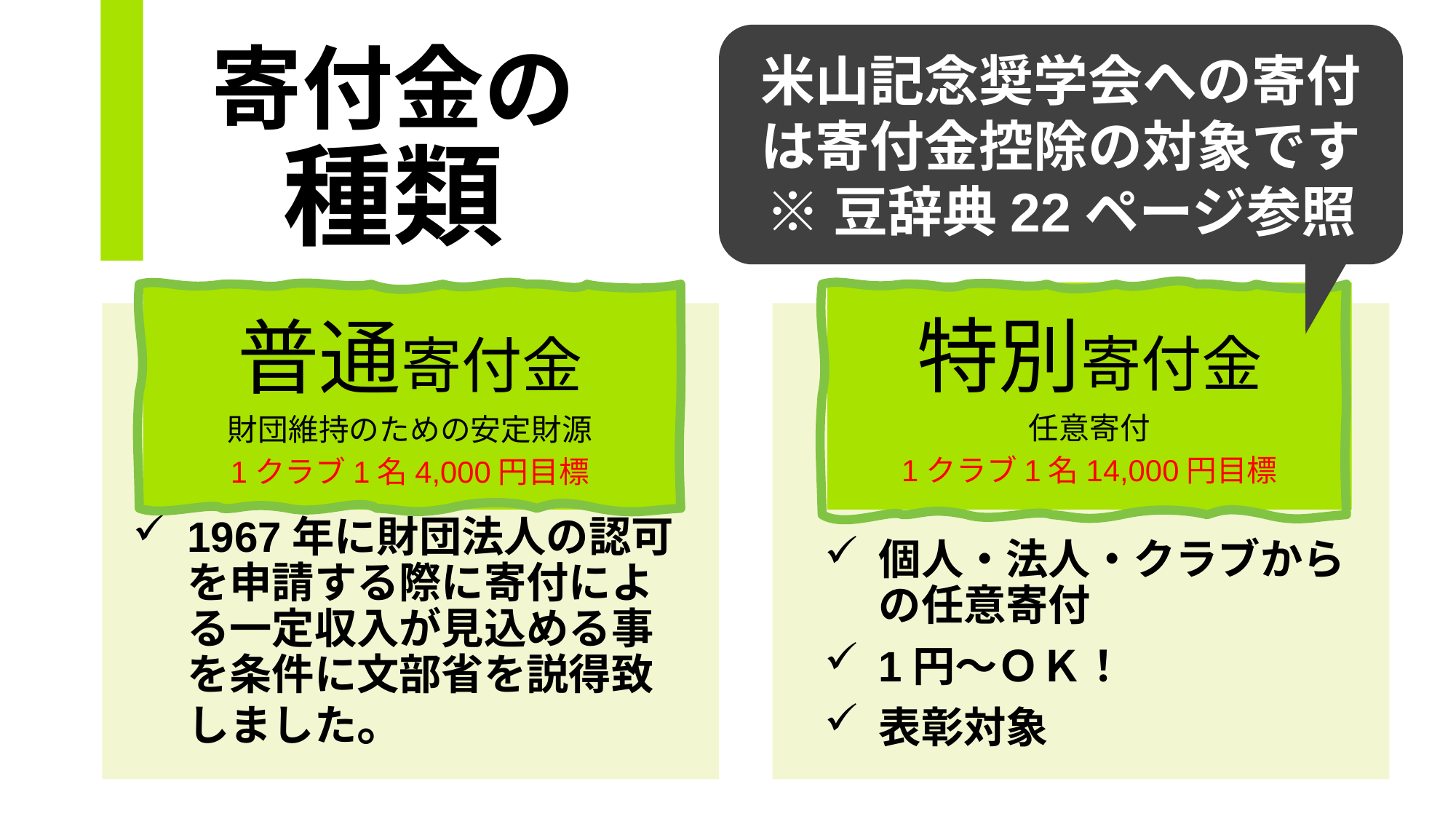

寄付金の
種類
米山記念奨学会への寄付は寄付金控除の対象です
※豆辞典22ページ参照

特別寄付金
任意寄付
1クラブ1名14,000円目標

普通寄付金
財団維持のための安定財源
1クラブ1名4,000円目標

1967年に財団法人の認可を申請する際に寄付による一定収入が見込める事を条件に文部省を説得致しました。
個人・法人・クラブからの任意寄付
1円～ＯＫ！
表彰対象